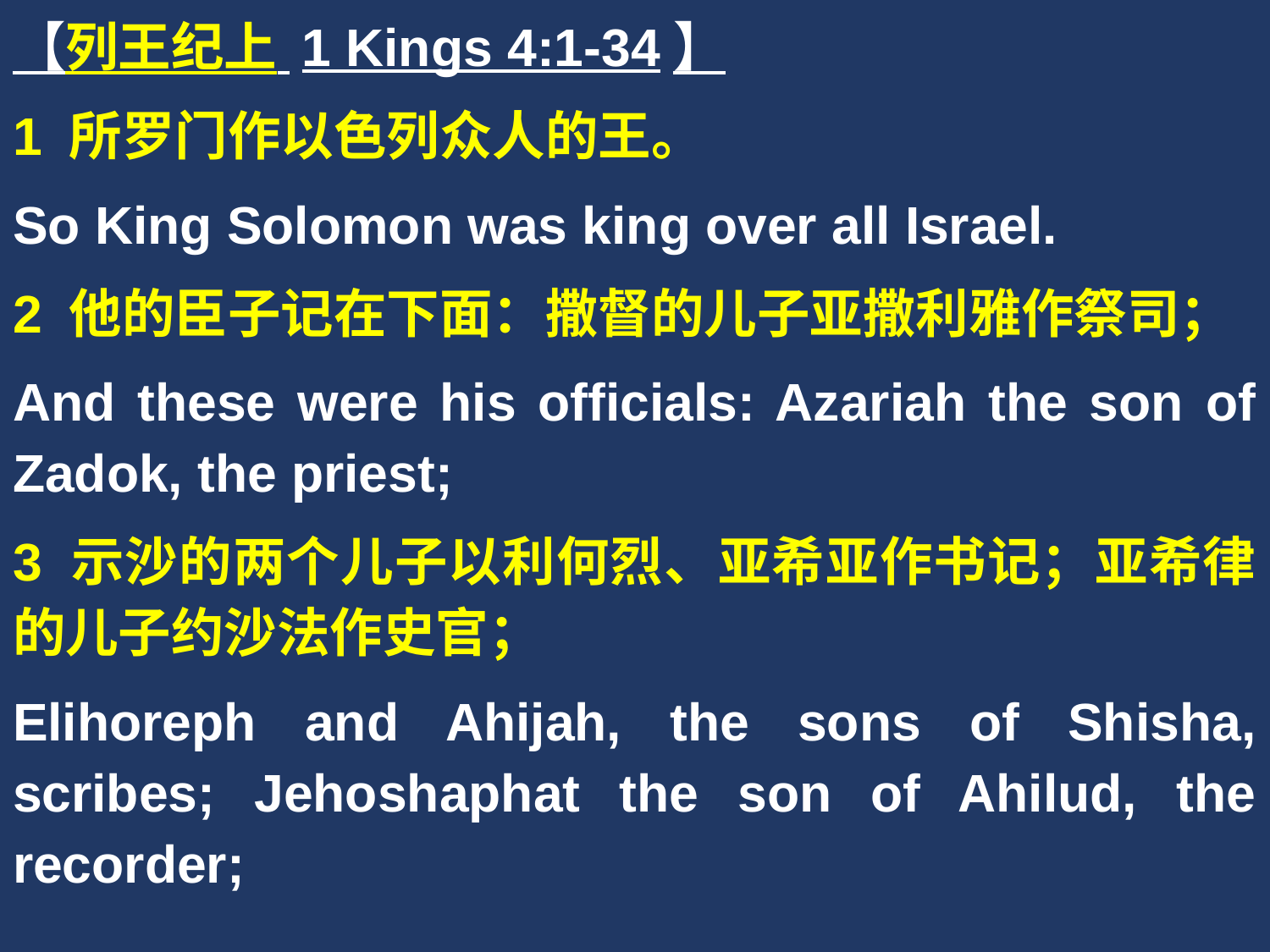

【列王纪上 1 Kings 4:1-34】
1 所罗门作以色列众人的王。
So King Solomon was king over all Israel.
2 他的臣子记在下面：撒督的儿子亚撒利雅作祭司；
And these were his officials: Azariah the son of Zadok, the priest;
3 示沙的两个儿子以利何烈、亚希亚作书记；亚希律的儿子约沙法作史官；
Elihoreph and Ahijah, the sons of Shisha, scribes; Jehoshaphat the son of Ahilud, the recorder;